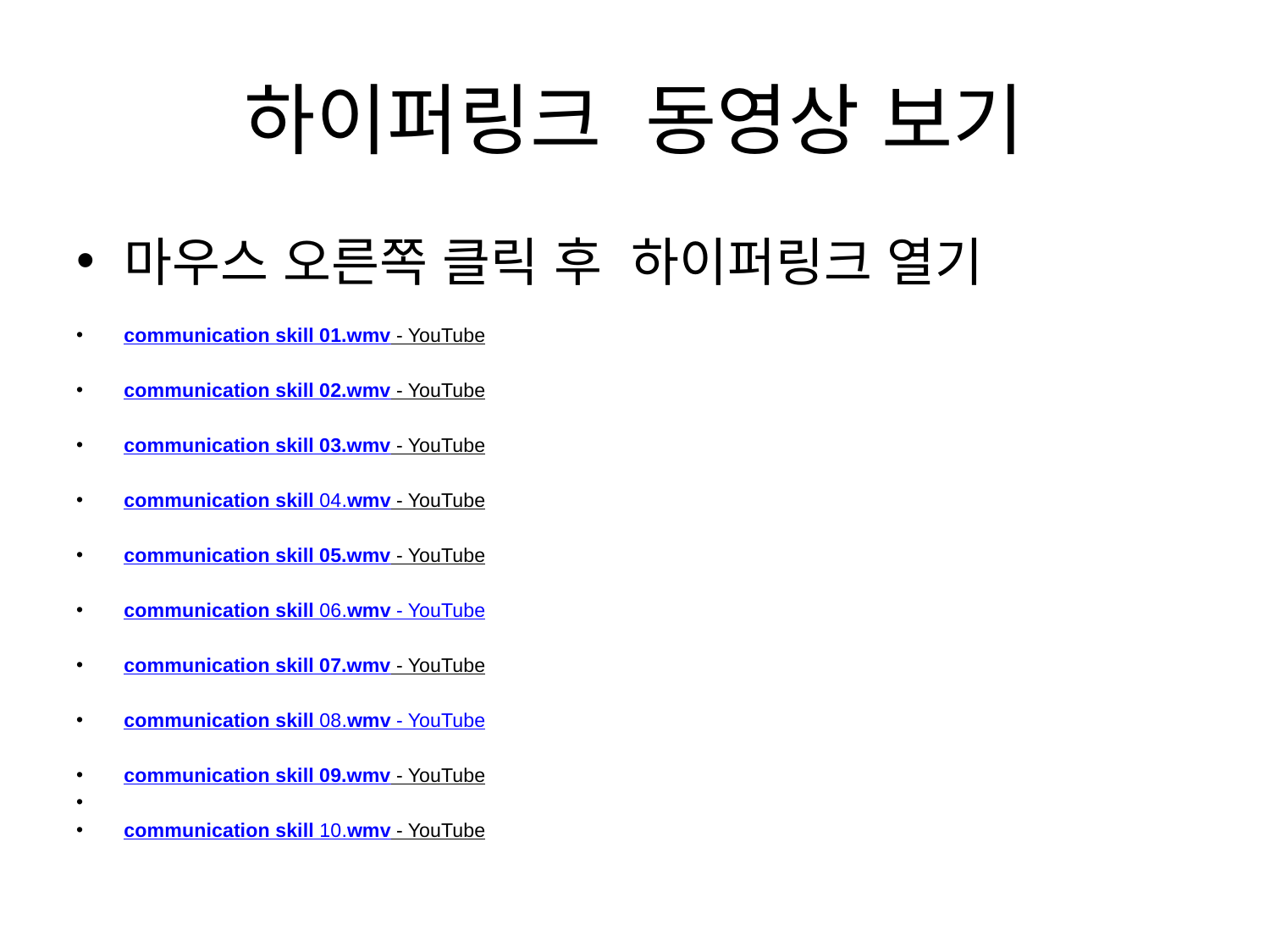

# 하이퍼링크  동영상 보기
마우스 오른쪽 클릭 후  하이퍼링크 열기

communication skill 01.wmv - YouTube

communication skill 02.wmv - YouTube

communication skill 03.wmv - YouTube

communication skill 04.wmv - YouTube

communication skill 05.wmv - YouTube

communication skill 06.wmv - YouTube

communication skill 07.wmv - YouTube

communication skill 08.wmv - YouTube

communication skill 09.wmv - YouTube

communication skill 10.wmv - YouTube